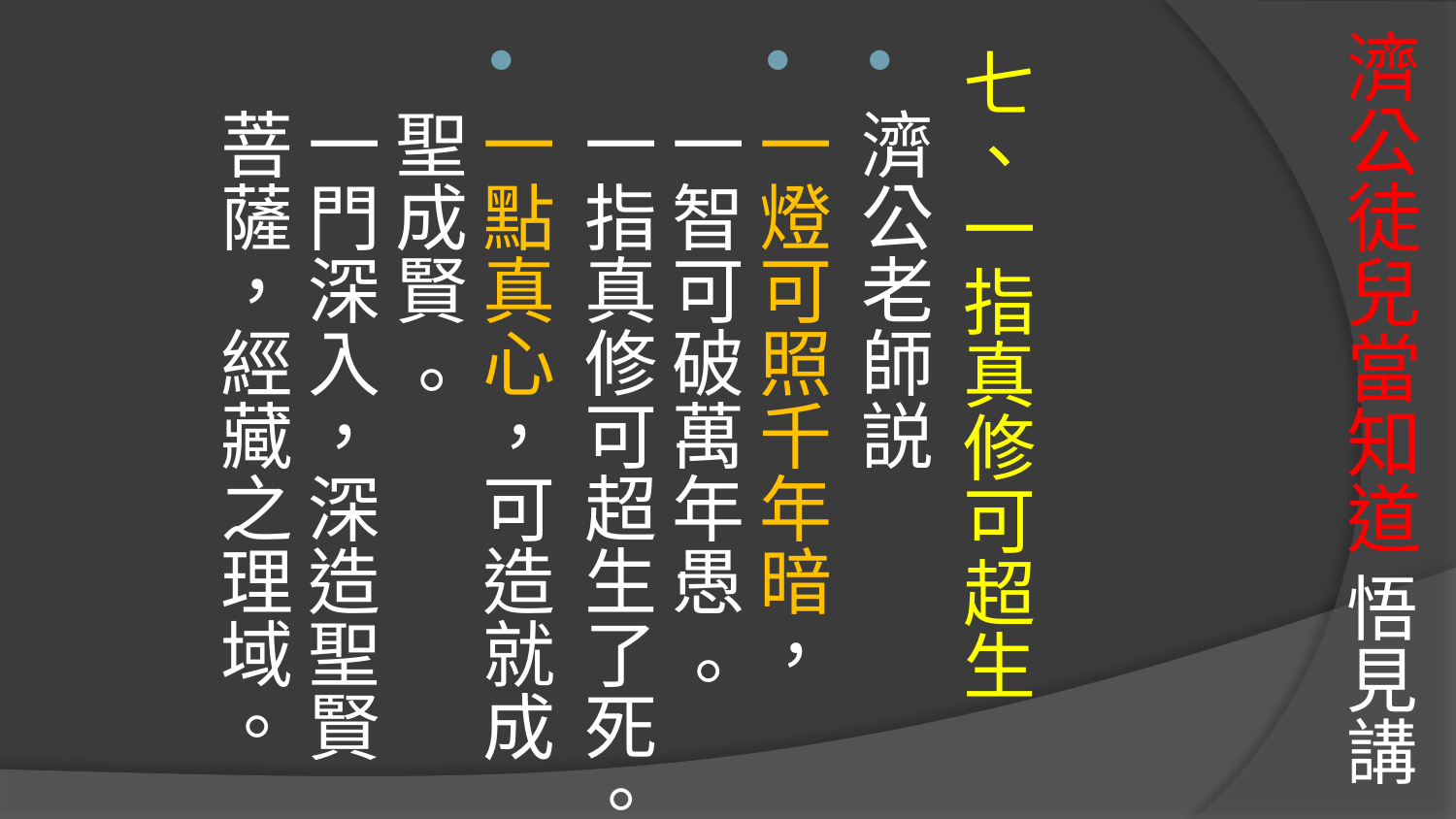

# 濟公徒兒當知道 悟見講
七、一指真修可超生
濟公老師説
一燈可照千年暗，     一智可破萬年愚 。
一指真修可超生了死。
一點真心，可造就成聖成賢 。
一門深入，深造聖賢菩薩，經藏之理域。